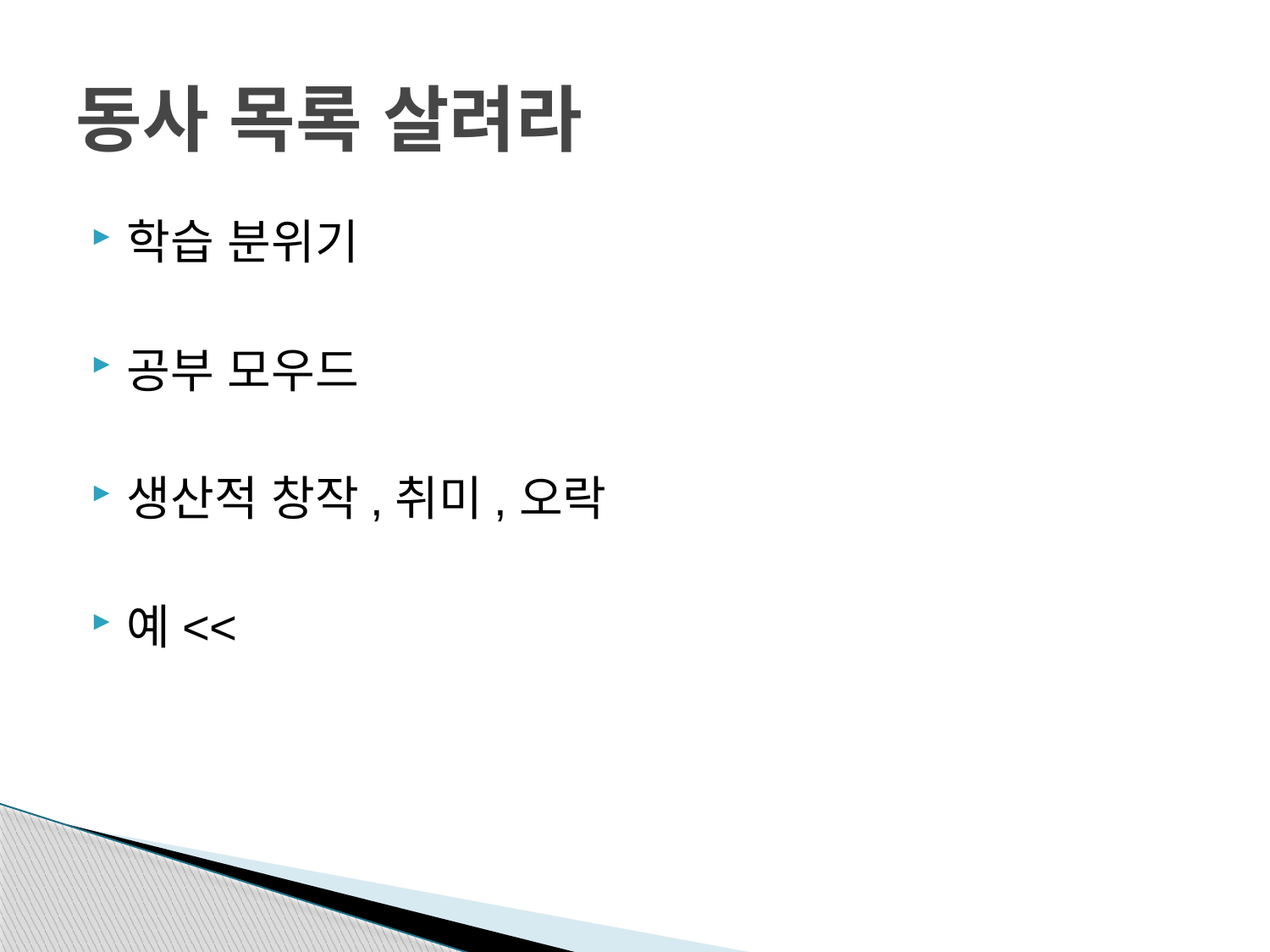

# 동사 목록 살려라
학습 분위기

공부 모우드

생산적 창작,취미,오락

예<<